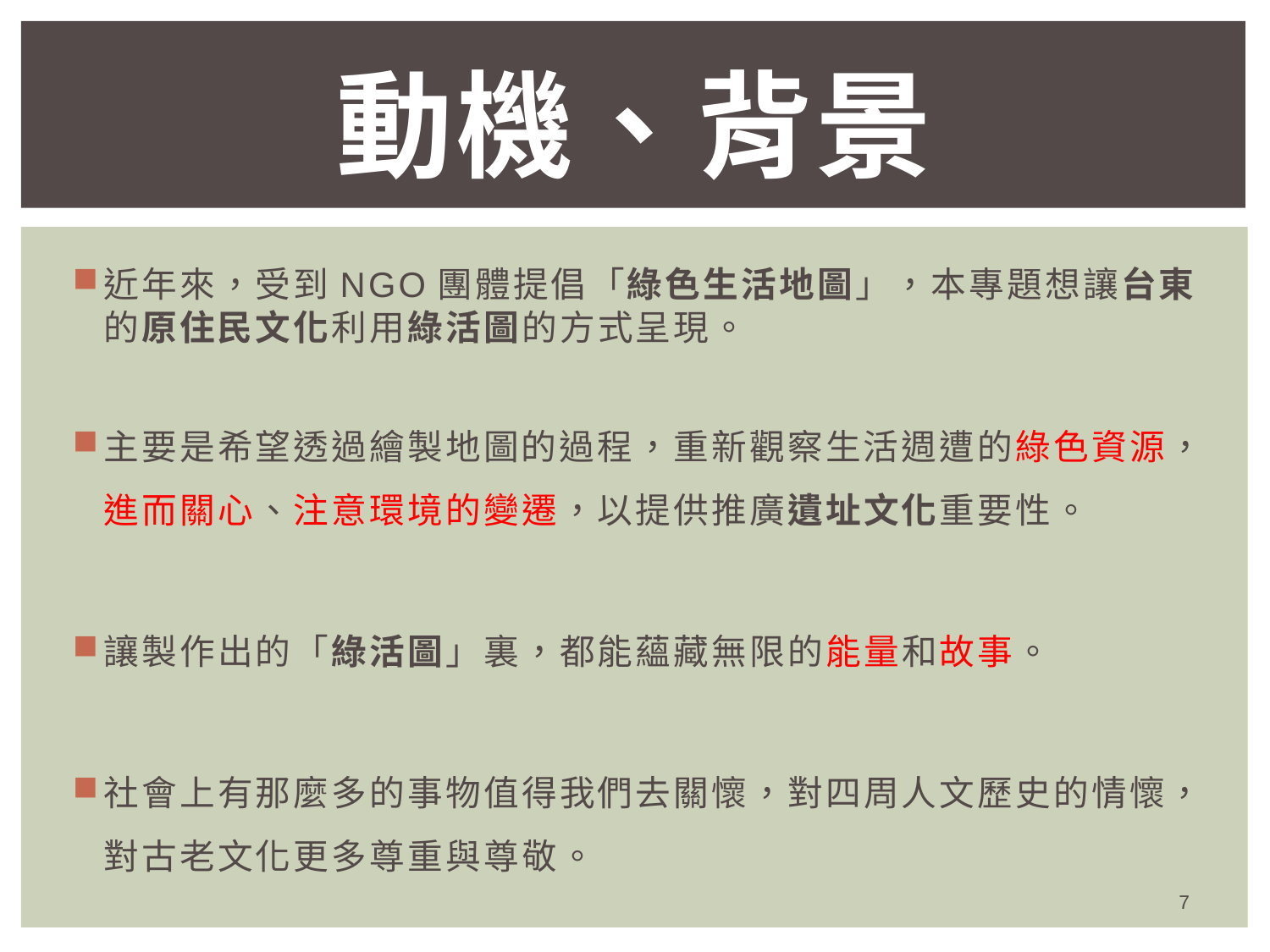

# 動機、背景
近年來，受到NGO團體提倡「綠色生活地圖」，本專題想讓台東的原住民文化利用綠活圖的方式呈現。

主要是希望透過繪製地圖的過程，重新觀察生活週遭的綠色資源，進而關心、注意環境的變遷，以提供推廣遺址文化重要性。

讓製作出的「綠活圖」裏，都能蘊藏無限的能量和故事。

社會上有那麼多的事物值得我們去關懷，對四周人文歷史的情懷，對古老文化更多尊重與尊敬。
7